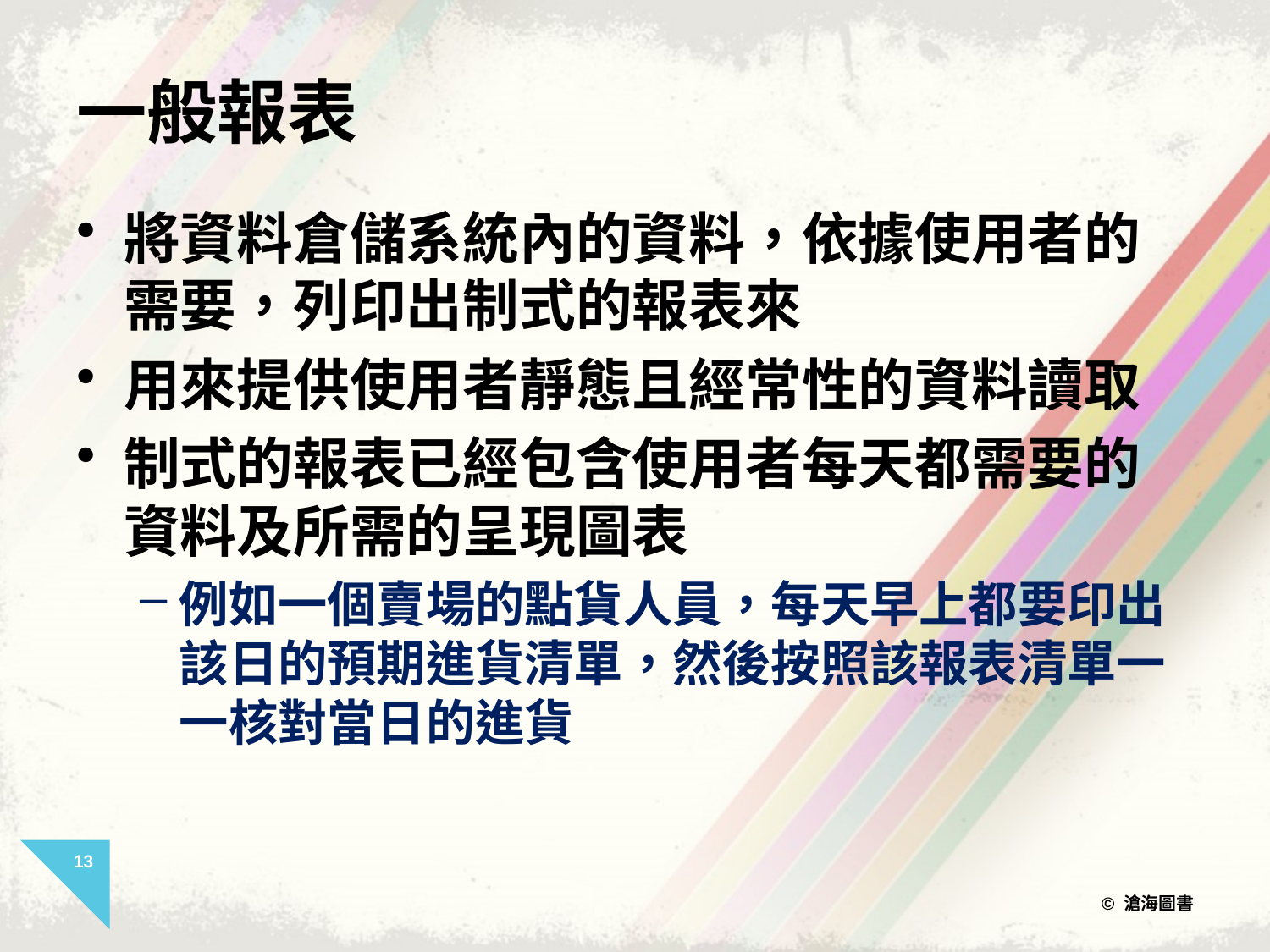

# 一般報表
將資料倉儲系統內的資料，依據使用者的需要，列印出制式的報表來
用來提供使用者靜態且經常性的資料讀取
制式的報表已經包含使用者每天都需要的資料及所需的呈現圖表
例如一個賣場的點貨人員，每天早上都要印出該日的預期進貨清單，然後按照該報表清單一一核對當日的進貨
13
© 滄海圖書